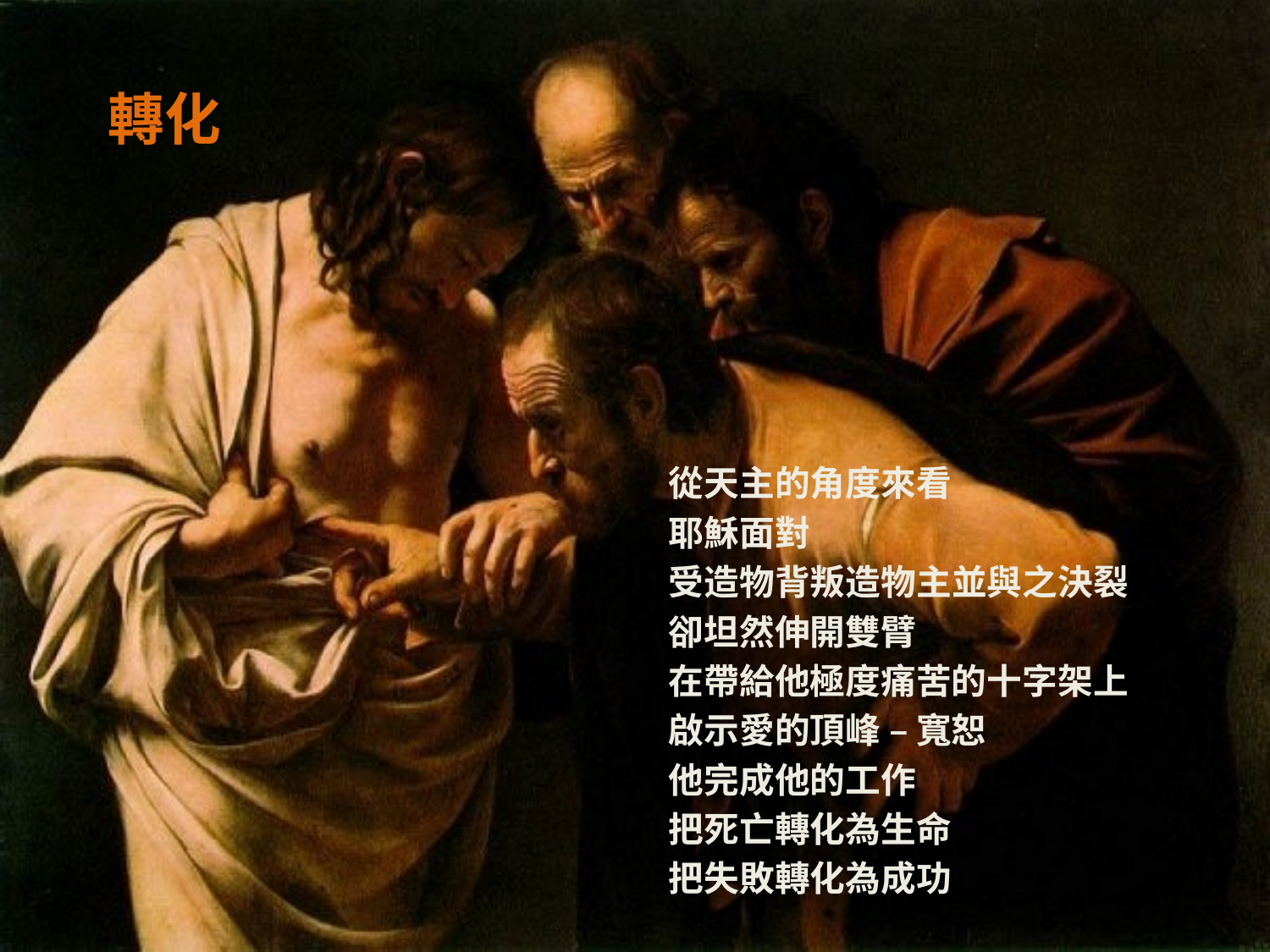

# 轉化
從天主的角度來看
耶穌面對
受造物背叛造物主並與之決裂
卻坦然伸開雙臂
在帶給他極度痛苦的十字架上
啟示愛的頂峰 – 寬恕
他完成他的工作
把死亡轉化為生命
把失敗轉化為成功